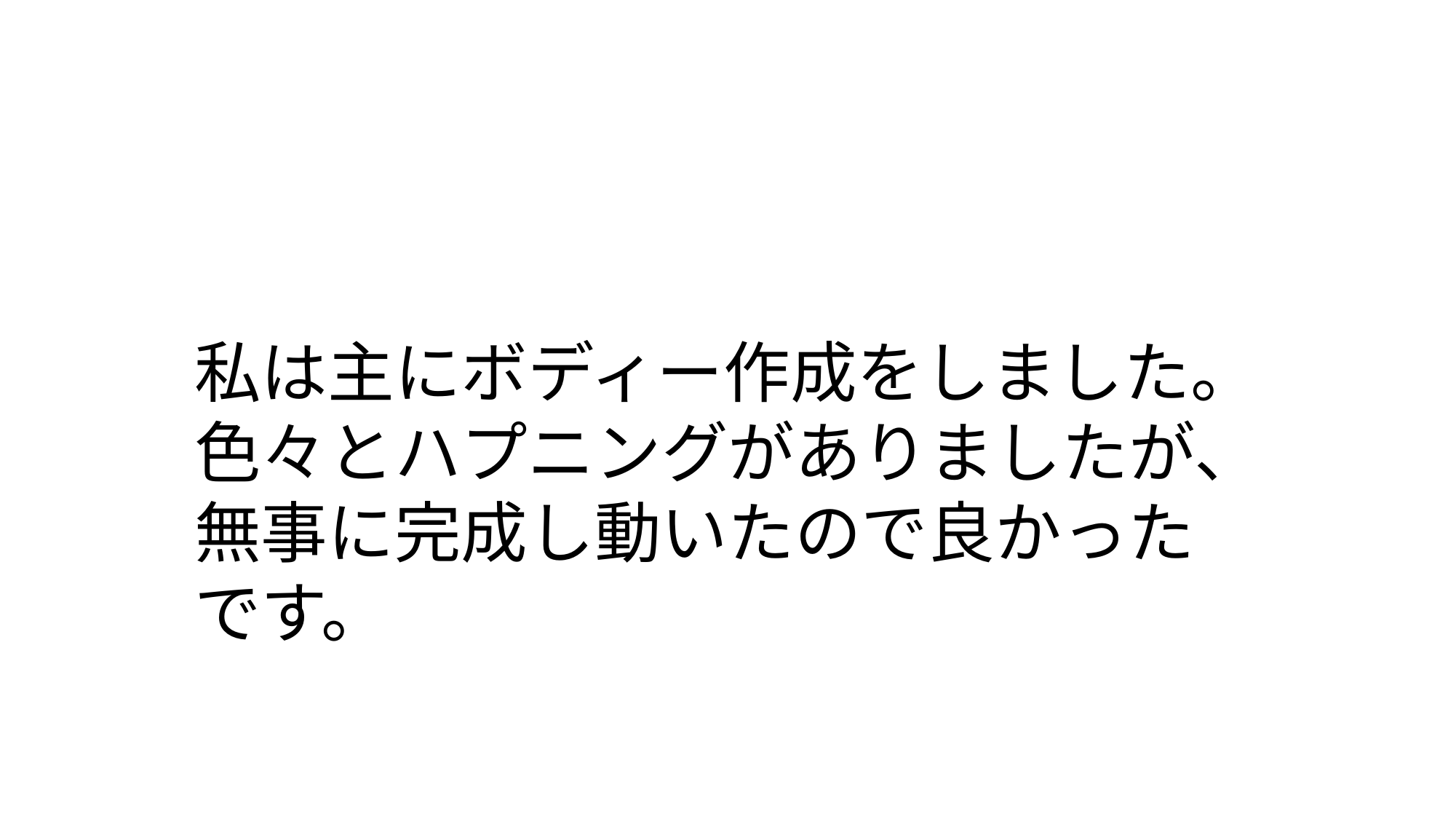

私は主にボディー作成をしました。色々とハプニングがありましたが、無事に完成し動いたので良かったです。